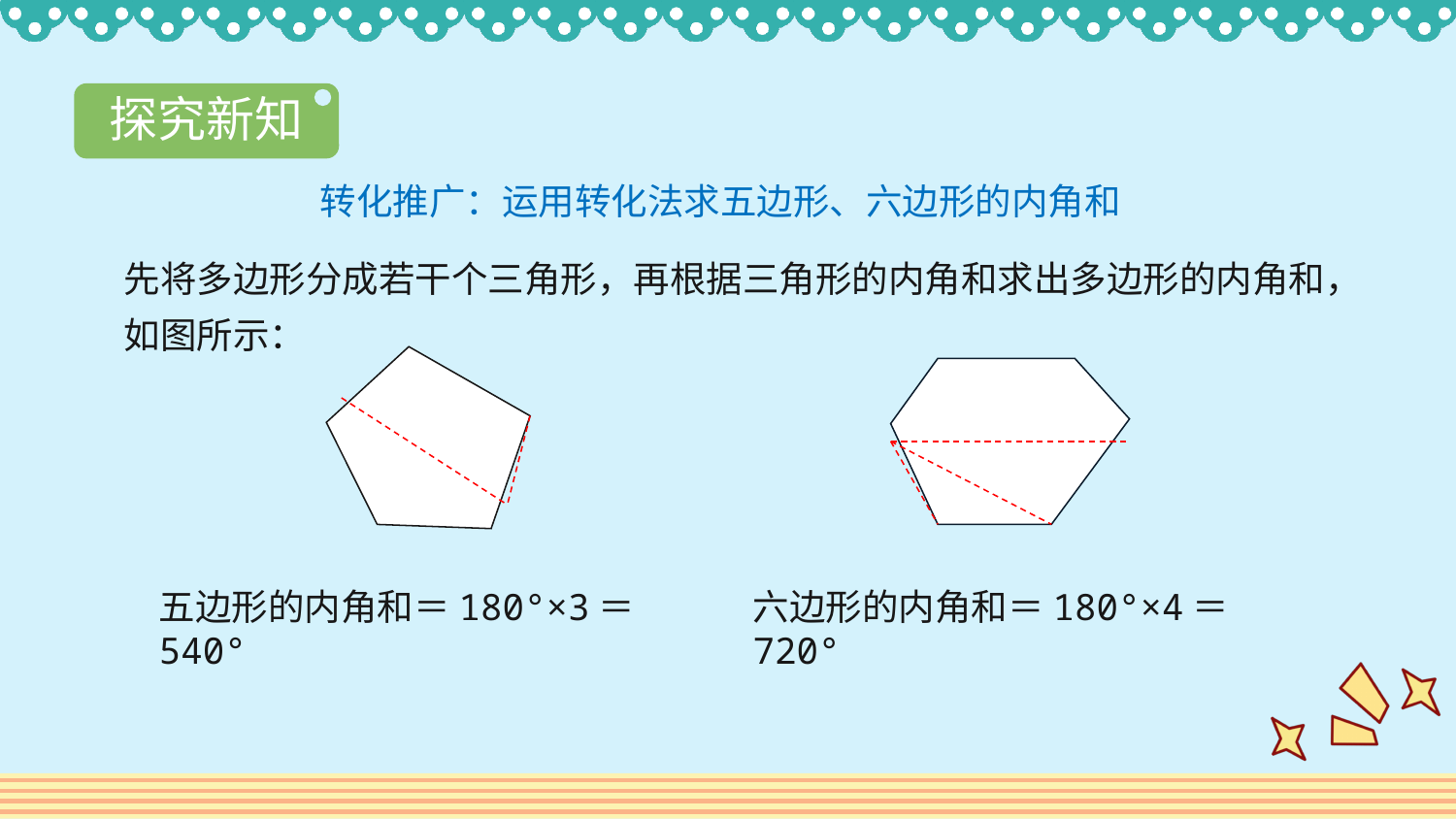

探究新知

转化推广：运用转化法求五边形、六边形的内角和
先将多边形分成若干个三角形，再根据三角形的内角和求出多边形的内角和，如图所示：

五边形的内角和＝180°×3＝540°
六边形的内角和＝180°×4＝720°